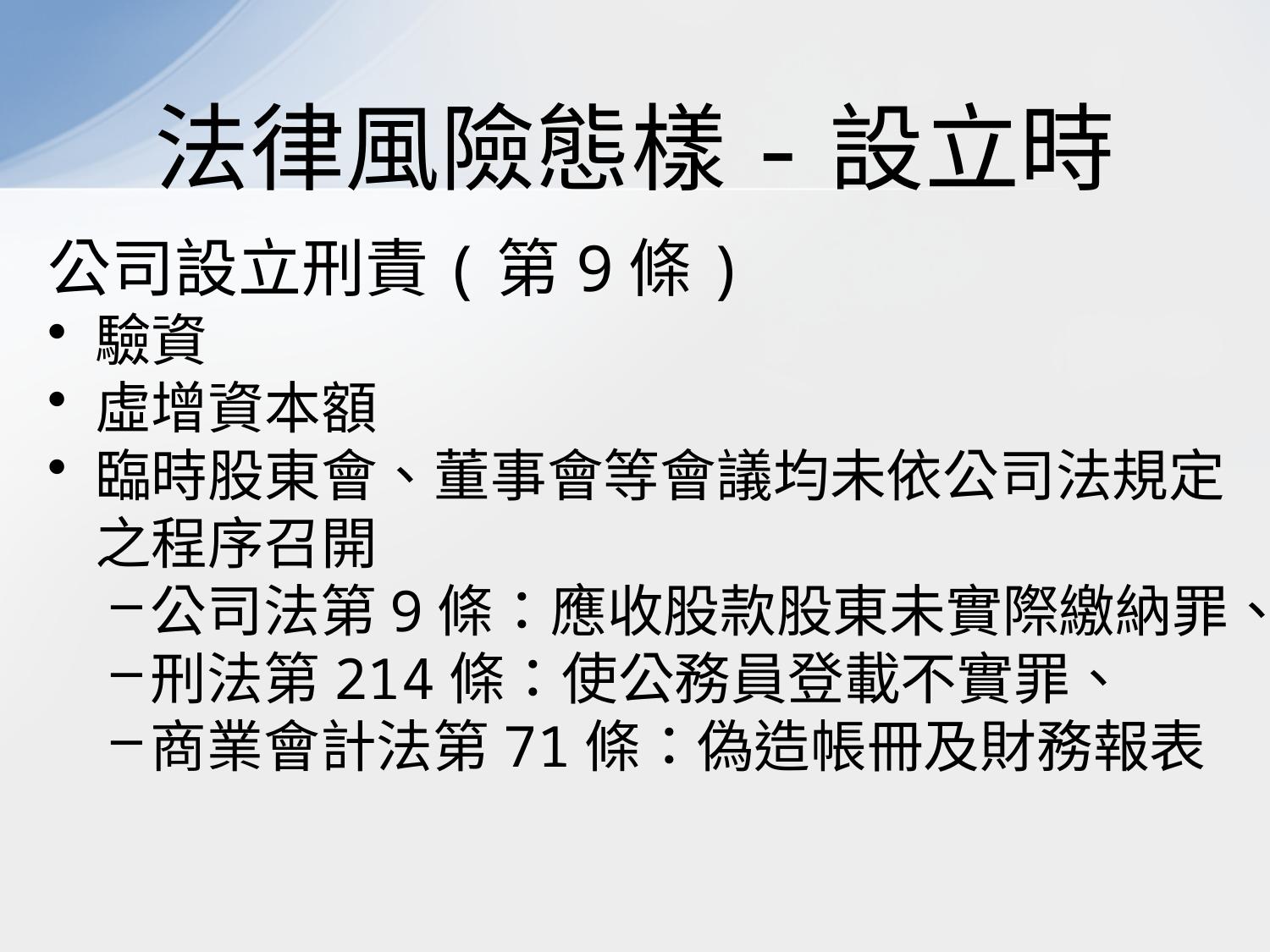

# 法律風險態樣-設立時
公司設立刑責(第9條)
驗資
虛增資本額
臨時股東會、董事會等會議均未依公司法規定之程序召開
公司法第9條：應收股款股東未實際繳納罪、
刑法第214條：使公務員登載不實罪、
商業會計法第71條：偽造帳冊及財務報表